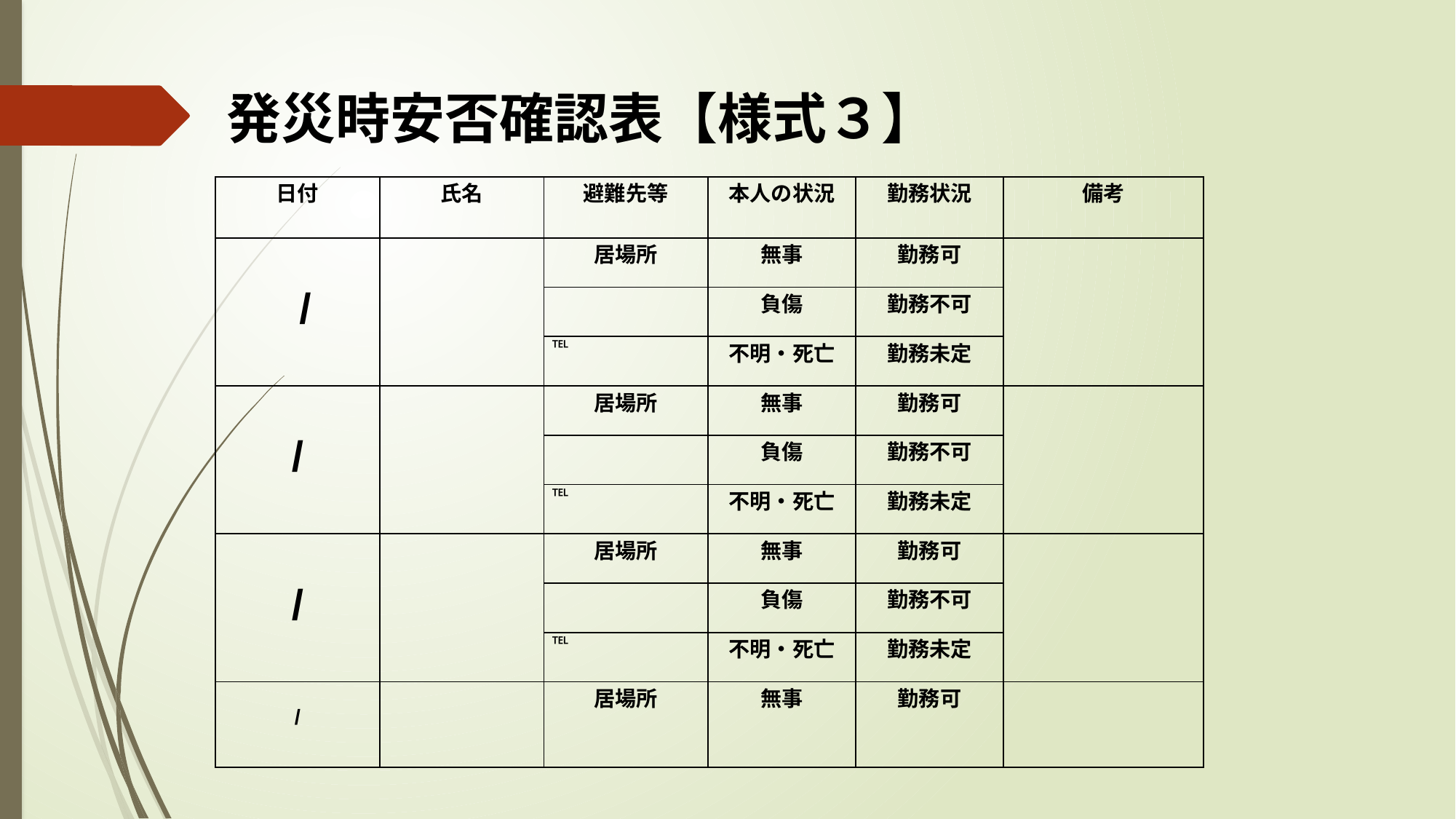

# 発災時安否確認表【様式３】
| 日付 | 氏名 | 避難先等 | 本人の状況 | 勤務状況 | 備考 |
| --- | --- | --- | --- | --- | --- |
| / |  | 居場所 | 無事 | 勤務可 |  |
|  |  |  | 負傷 | 勤務不可 |  |
|  |  | ℡ | 不明・死亡 | 勤務未定 |  |
| / |  | 居場所 | 無事 | 勤務可 |  |
|  |  |  | 負傷 | 勤務不可 |  |
|  |  | ℡ | 不明・死亡 | 勤務未定 |  |
| / |  | 居場所 | 無事 | 勤務可 |  |
|  |  |  | 負傷 | 勤務不可 |  |
|  |  | ℡ | 不明・死亡 | 勤務未定 |  |
| / |  | 居場所 | 無事 | 勤務可 |  |